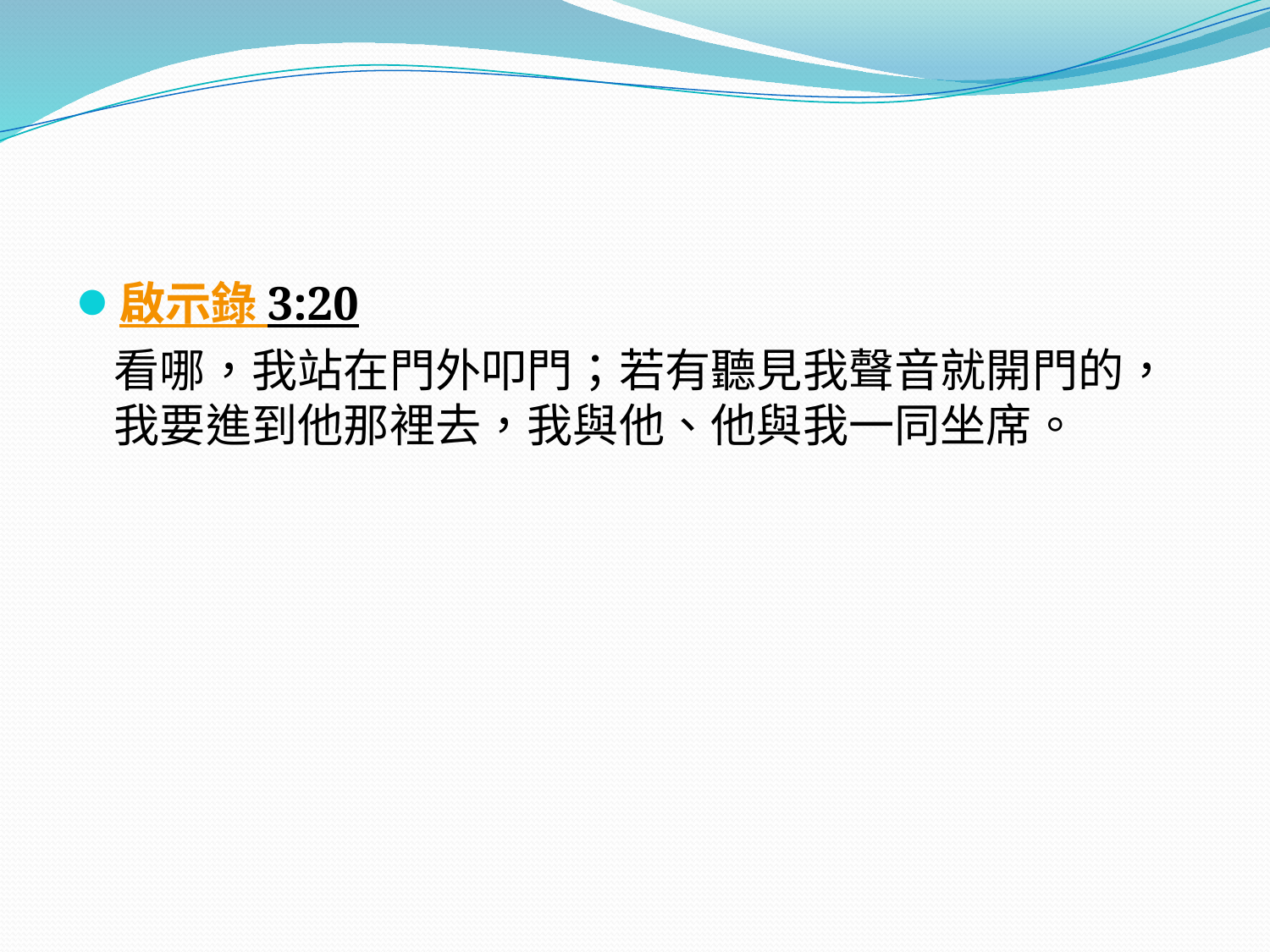

#
啟示錄 3:20
看哪，我站在門外叩門；若有聽見我聲音就開門的，我要進到他那裡去，我與他、他與我一同坐席。